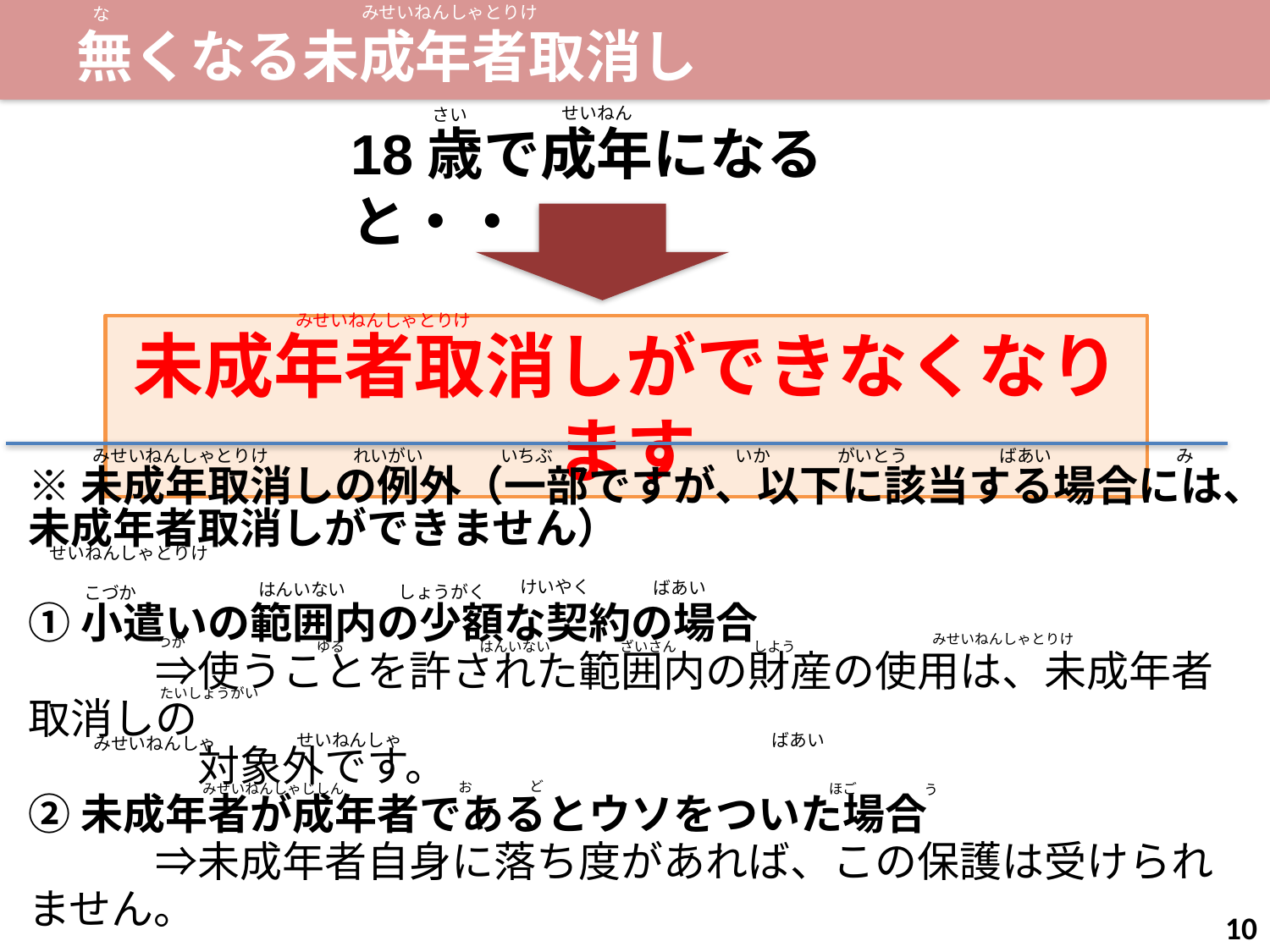

みせいねんしゃとりけ
な
無くなる未成年者取消し
せいねん
さい
18歳で成年になると・・・

みせいねんしゃとりけ
未成年者取消しができなくなります
み
ばあい
いちぶ
がいとう
れいがい
みせいねんしゃとりけ
いか
※未成年取消しの例外（一部ですが、以下に該当する場合には、未成年者取消しができません）

①小遣いの範囲内の少額な契約の場合
　　　⇒使うことを許された範囲内の財産の使用は、未成年者取消しの
　　　　対象外です。
②未成年者が成年者であるとウソをついた場合
　　　⇒未成年者自身に落ち度があれば、この保護は受けられません。
せいねんしゃとりけ
けいやく
ばあい
はんいない
しょうがく
こづか
みせいねんしゃとりけ
つか
しよう
ゆる
はんいない
ざいさん
たいしょうがい
せいねんしゃ
ばあい
みせいねんしゃ
ど
お
みせいねんしゃじしん
ほご
う
10